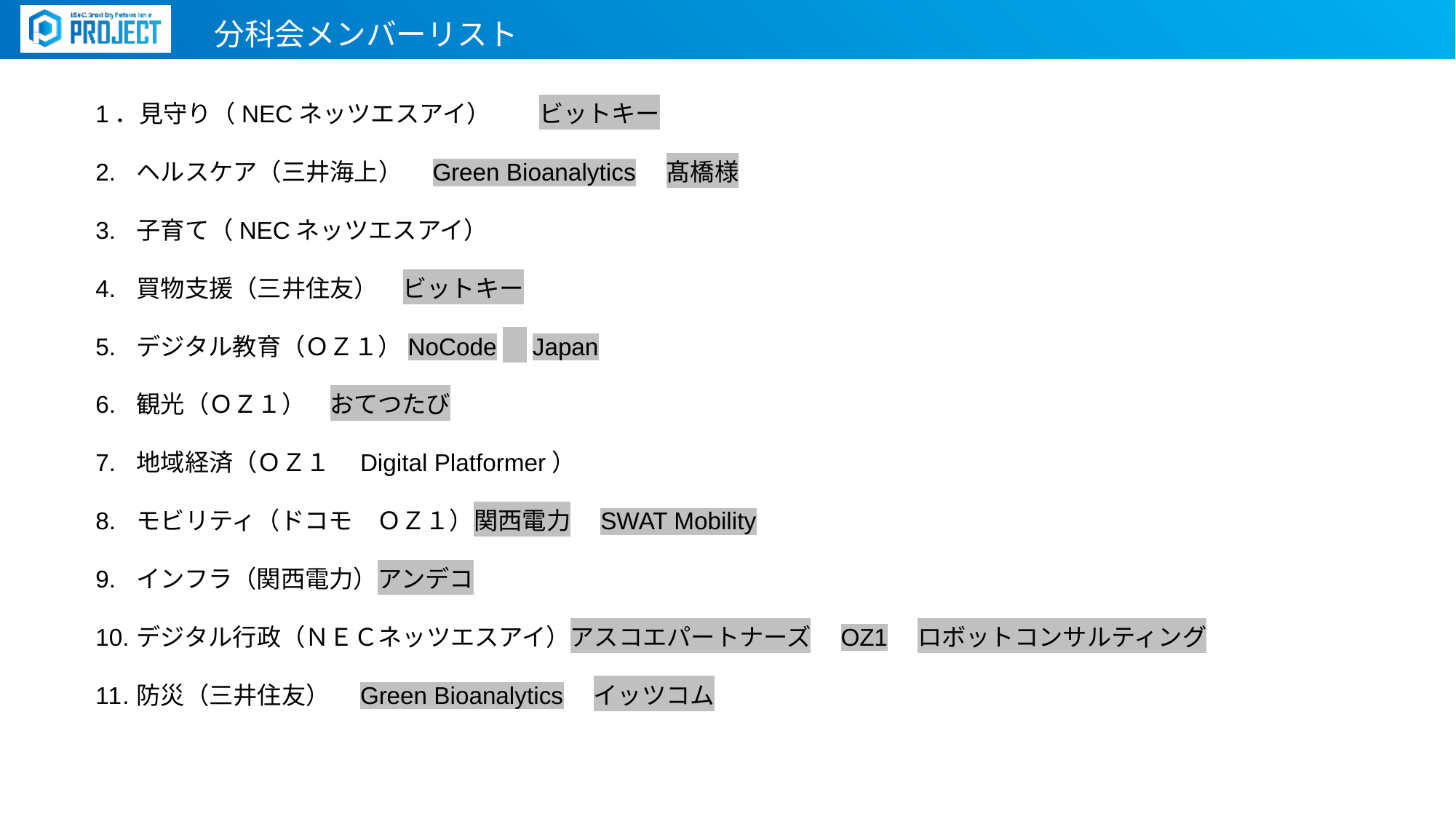

分科会メンバーリスト
1．見守り（NECネッツエスアイ）　　ビットキー

ヘルスケア（三井海上）　Green Bioanalytics　髙橋様

子育て（NECネッツエスアイ）

買物支援（三井住友）　ビットキー

デジタル教育（ＯＺ１）NoCode　Japan

観光（ＯＺ１）　おてつたび

地域経済（ＯＺ１　Digital Platformer）

モビリティ（ドコモ　ＯＺ１）関西電力　SWAT Mobility

インフラ（関西電力）アンデコ

デジタル行政（ＮＥＣネッツエスアイ）アスコエパートナーズ　OZ1　ロボットコンサルティング

防災（三井住友）　Green Bioanalytics　イッツコム